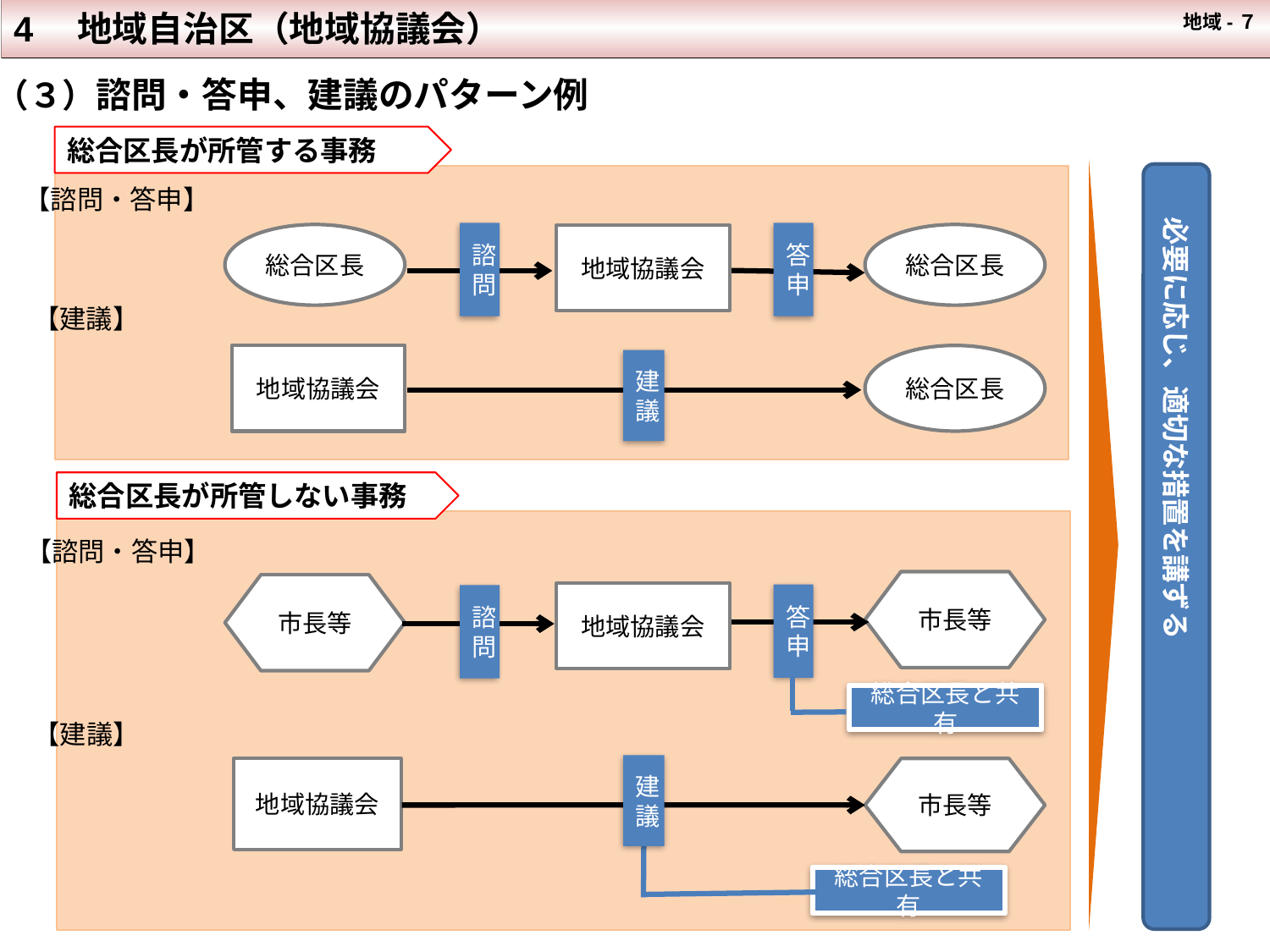

4　地域自治区（地域協議会）
 地域-７
（３）諮問・答申、建議のパターン例
総合区長が所管する事務

必要に応じ、適切な措置を講ずる

　【諮問・答申】
諮問
答申
総合区長
総合区長
地域協議会
　【建議】
地域協議会
総合区長
建議
総合区長が所管しない事務

　【諮問・答申】
市長等
市長等
地域協議会
答申
諮問
総合区長と共有
　【建議】
建議
市長等
地域協議会
総合区長と共有